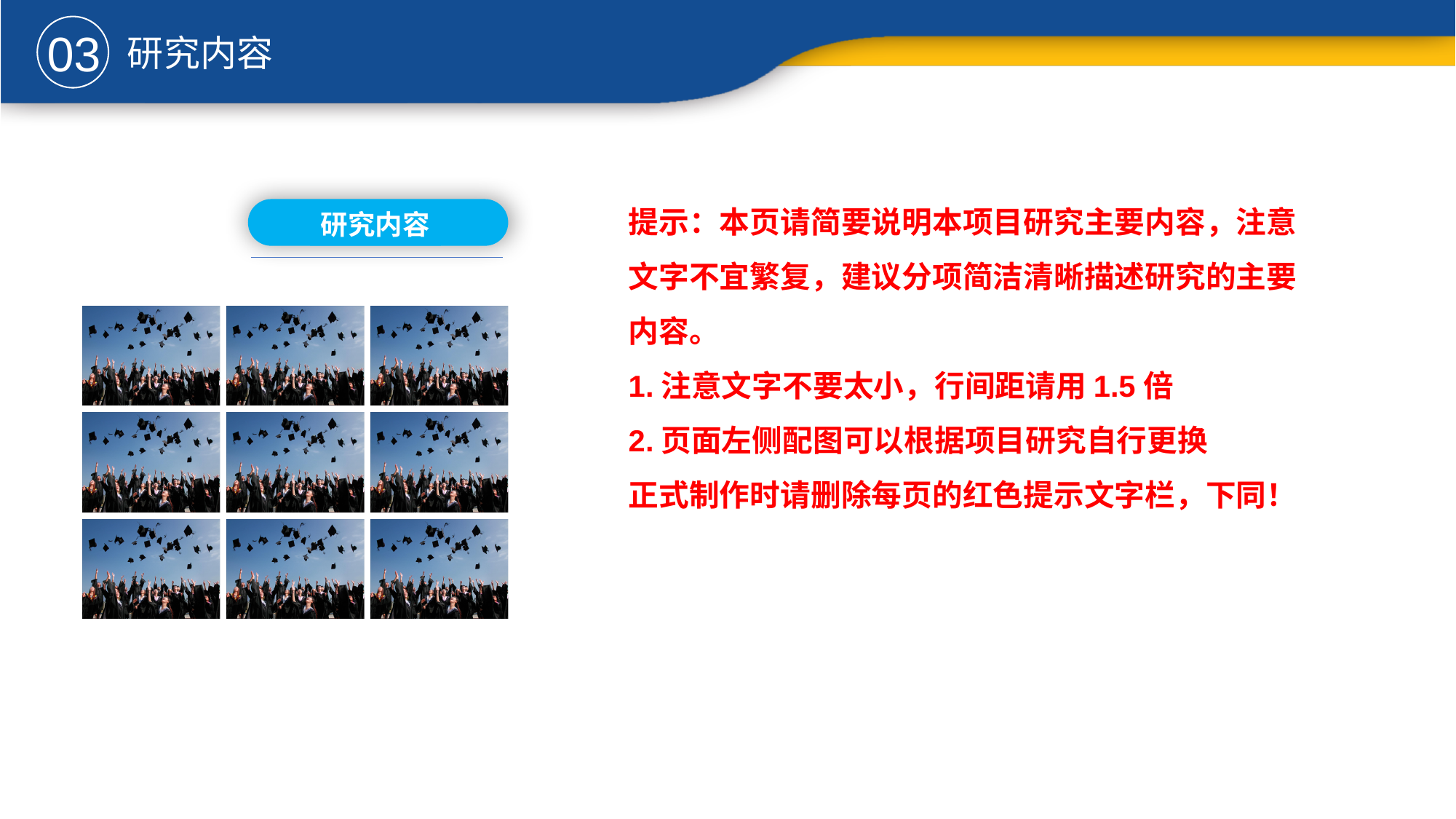

03
研究内容
提示：本页请简要说明本项目研究主要内容，注意文字不宜繁复，建议分项简洁清晰描述研究的主要内容。
1.注意文字不要太小，行间距请用1.5倍
2.页面左侧配图可以根据项目研究自行更换
正式制作时请删除每页的红色提示文字栏，下同！

研究内容